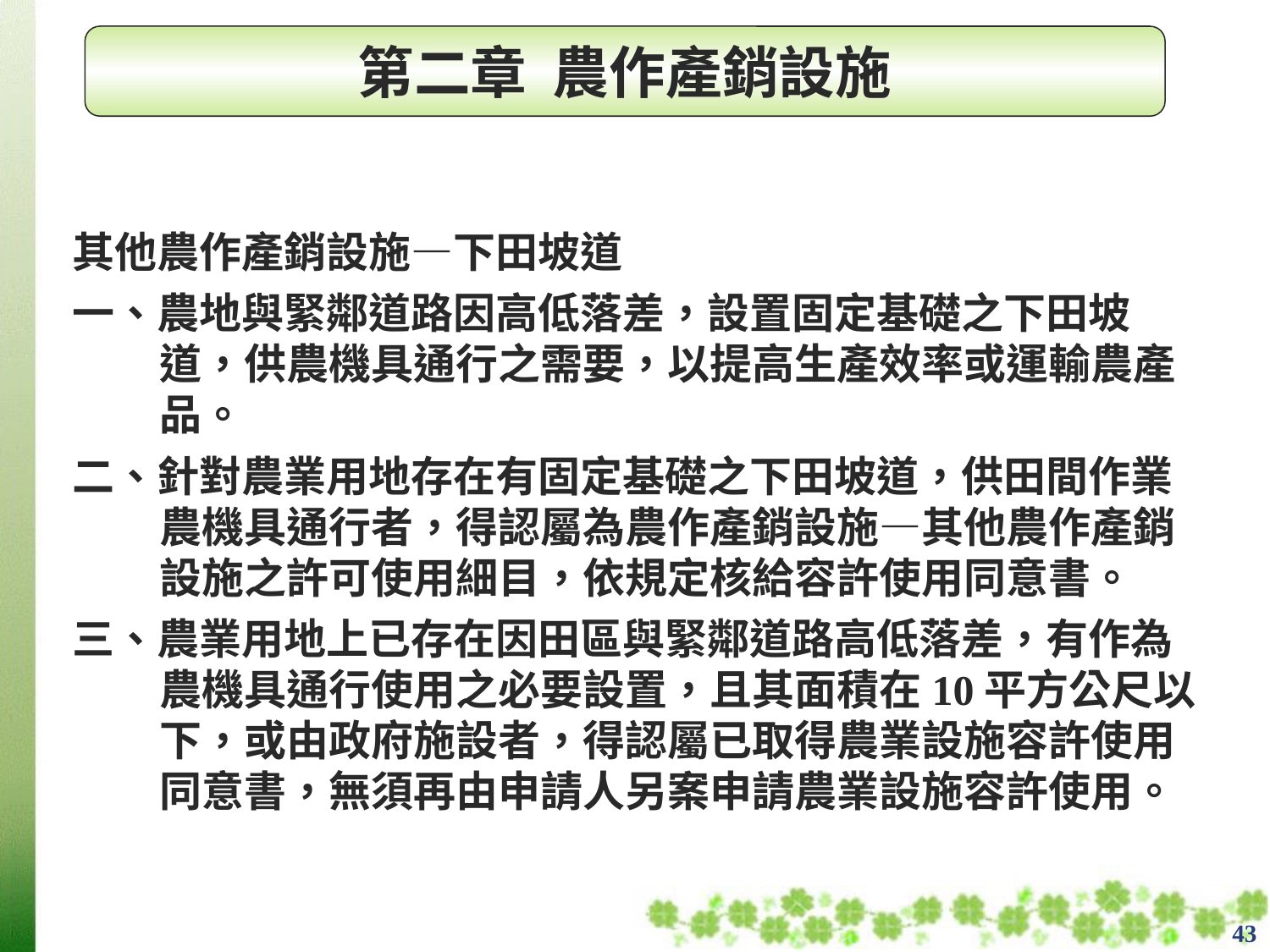

第二章  農作產銷設施
其他農作產銷設施—下田坡道
一、農地與緊鄰道路因高低落差，設置固定基礎之下田坡道，供農機具通行之需要，以提高生產效率或運輸農產品。
二、針對農業用地存在有固定基礎之下田坡道，供田間作業農機具通行者，得認屬為農作產銷設施—其他農作產銷設施之許可使用細目，依規定核給容許使用同意書。
三、農業用地上已存在因田區與緊鄰道路高低落差，有作為農機具通行使用之必要設置，且其面積在10平方公尺以下，或由政府施設者，得認屬已取得農業設施容許使用同意書，無須再由申請人另案申請農業設施容許使用。
43